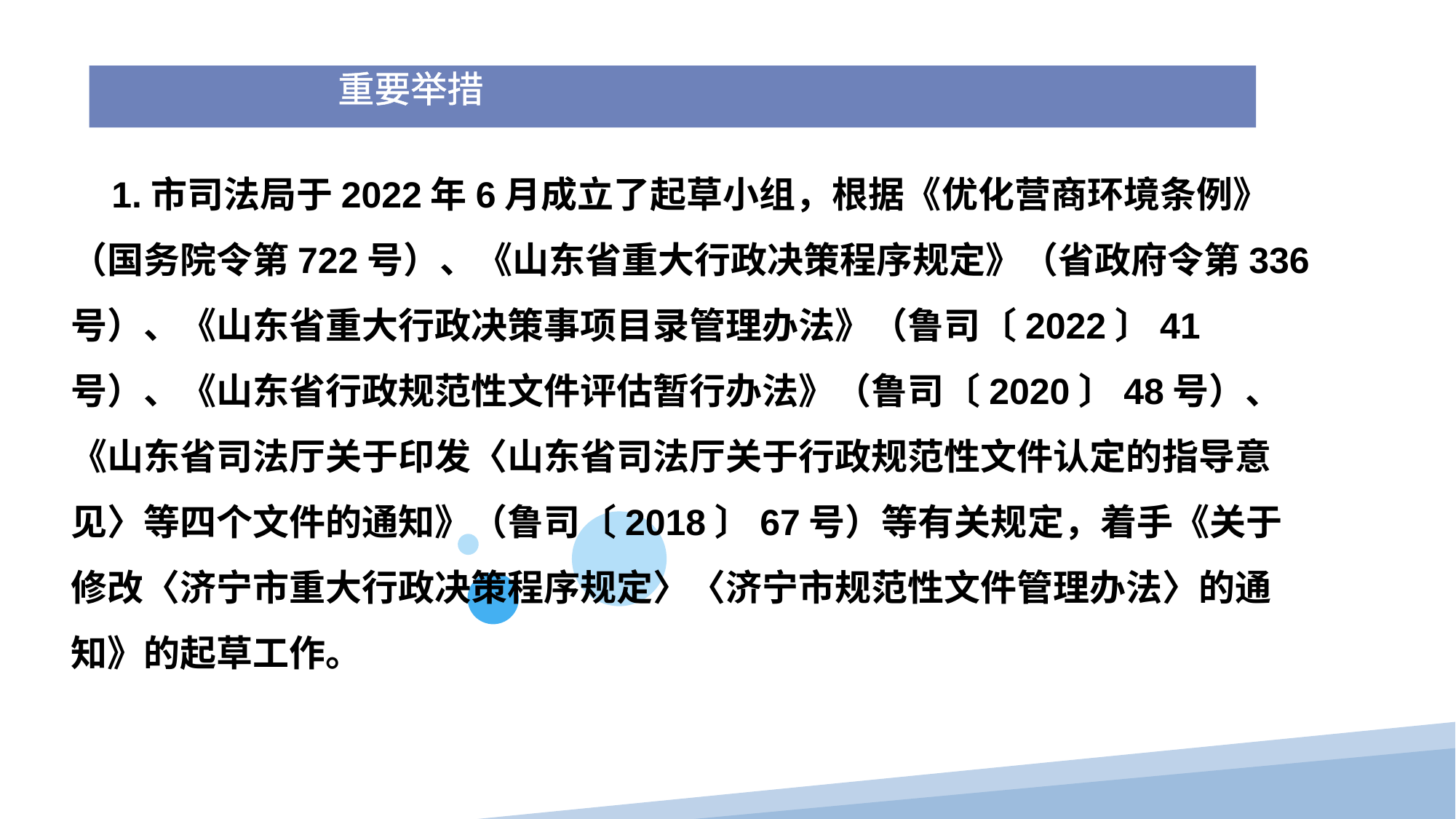

重要举措
    1.市司法局于2022年6月成立了起草小组，根据《优化营商环境条例》（国务院令第722号）、《山东省重大行政决策程序规定》（省政府令第336号）、《山东省重大行政决策事项目录管理办法》（鲁司〔2022〕41号）、《山东省行政规范性文件评估暂行办法》（鲁司〔2020〕48号）、《山东省司法厅关于印发〈山东省司法厅关于行政规范性文件认定的指导意见〉等四个文件的通知》（鲁司〔2018〕67号）等有关规定，着手《关于修改〈济宁市重大行政决策程序规定〉〈济宁市规范性文件管理办法〉的通知》的起草工作。